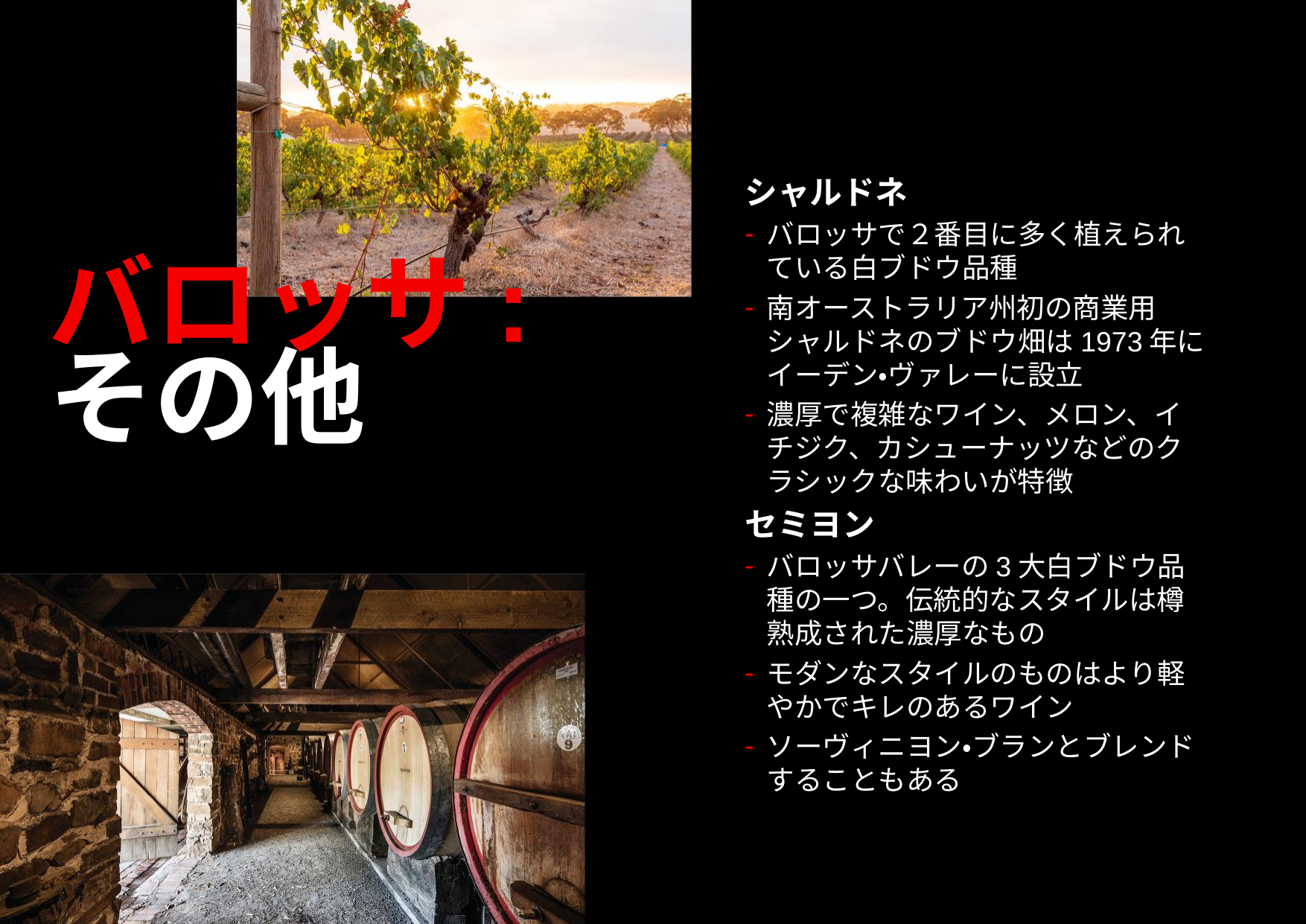

シャルドネ
バロッサで２番目に多く植えられている白ブドウ品種
南オーストラリア州初の商業用シャルドネのブドウ畑は1973年にイーデン・ヴァレーに設立
濃厚で複雑なワイン、メロン、イチジク、カシューナッツなどのクラシックな味わいが特徴
セミヨン
バロッサバレーの3大白ブドウ品種の一つ。伝統的なスタイルは樽熟成された濃厚なもの
モダンなスタイルのものはより軽やかでキレのあるワイン
ソーヴィニヨン・ブランとブレンドすることもある
バロッサ:
その他